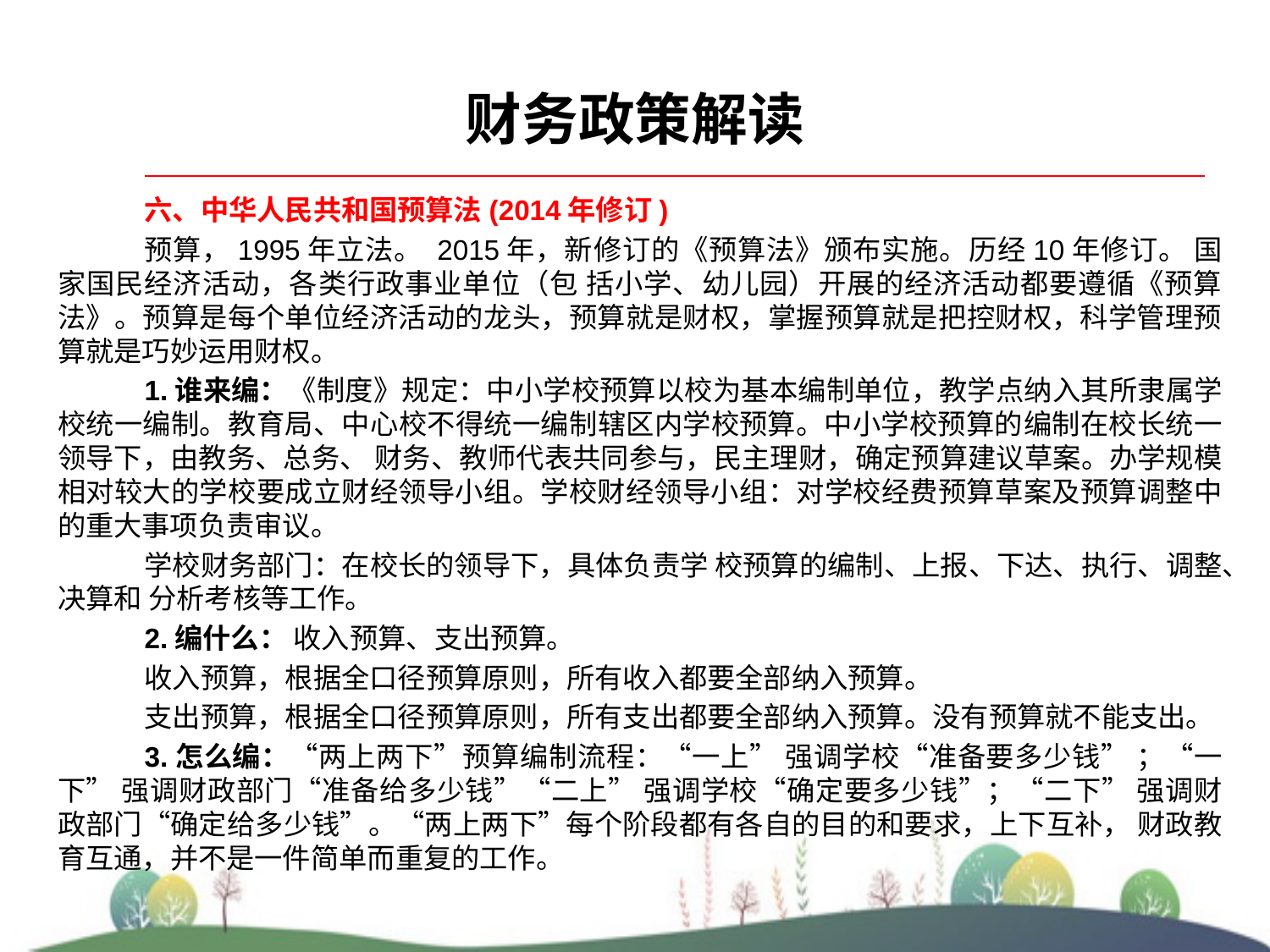

# 财务政策解读
六、中华人民共和国预算法(2014年修订)
预算，1995年立法。 2015年，新修订的《预算法》颁布实施。历经10年修订。 国家国民经济活动，各类行政事业单位（包 括小学、幼儿园）开展的经济活动都要遵循《预算法》。预算是每个单位经济活动的龙头，预算就是财权，掌握预算就是把控财权，科学管理预算就是巧妙运用财权。
1.谁来编：《制度》规定：中小学校预算以校为基本编制单位，教学点纳入其所隶属学校统一编制。教育局、中心校不得统一编制辖区内学校预算。中小学校预算的编制在校长统一领导下，由教务、总务、 财务、教师代表共同参与，民主理财，确定预算建议草案。办学规模相对较大的学校要成立财经领导小组。学校财经领导小组：对学校经费预算草案及预算调整中的重大事项负责审议。
学校财务部门：在校长的领导下，具体负责学 校预算的编制、上报、下达、执行、调整、决算和 分析考核等工作。
2.编什么： 收入预算、支出预算。
收入预算，根据全口径预算原则，所有收入都要全部纳入预算。
支出预算，根据全口径预算原则，所有支出都要全部纳入预算。没有预算就不能支出。
3.怎么编：“两上两下”预算编制流程：“一上” 强调学校“准备要多少钱” ；“一下” 强调财政部门“准备给多少钱”“二上” 强调学校“确定要多少钱”；“二下” 强调财政部门“确定给多少钱”。“两上两下”每个阶段都有各自的目的和要求，上下互补， 财政教育互通，并不是一件简单而重复的工作。